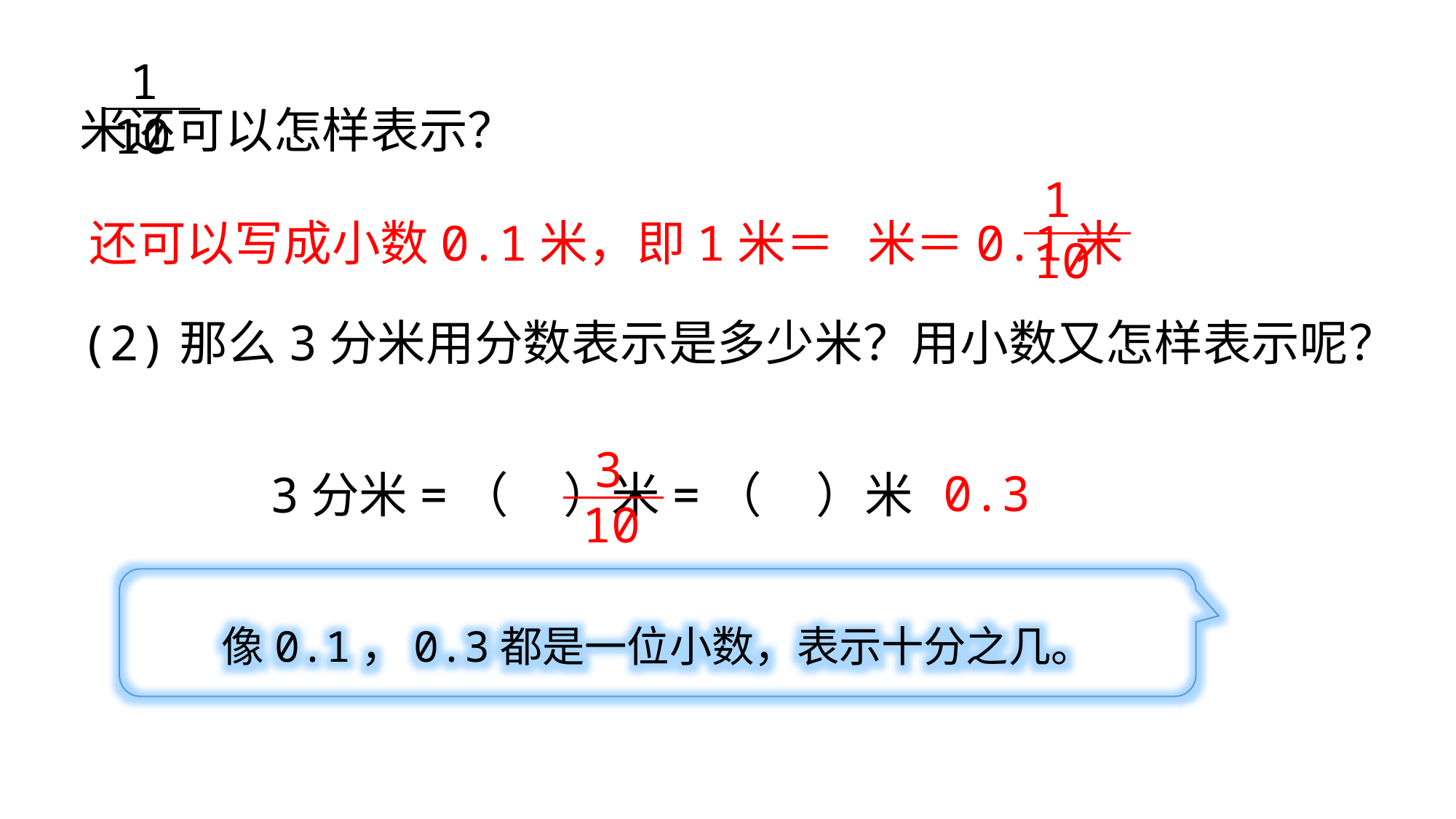

1
10
      米还可以怎样表示？
1
10
还可以写成小数0.1米，即1米＝   米＝0.1米
(2)那么3分米用分数表示是多少米？用小数又怎样表示呢？
3
10
0.3
3分米=（     ）米=（     ）米
像0.1，0.3都是一位小数，表示十分之几。